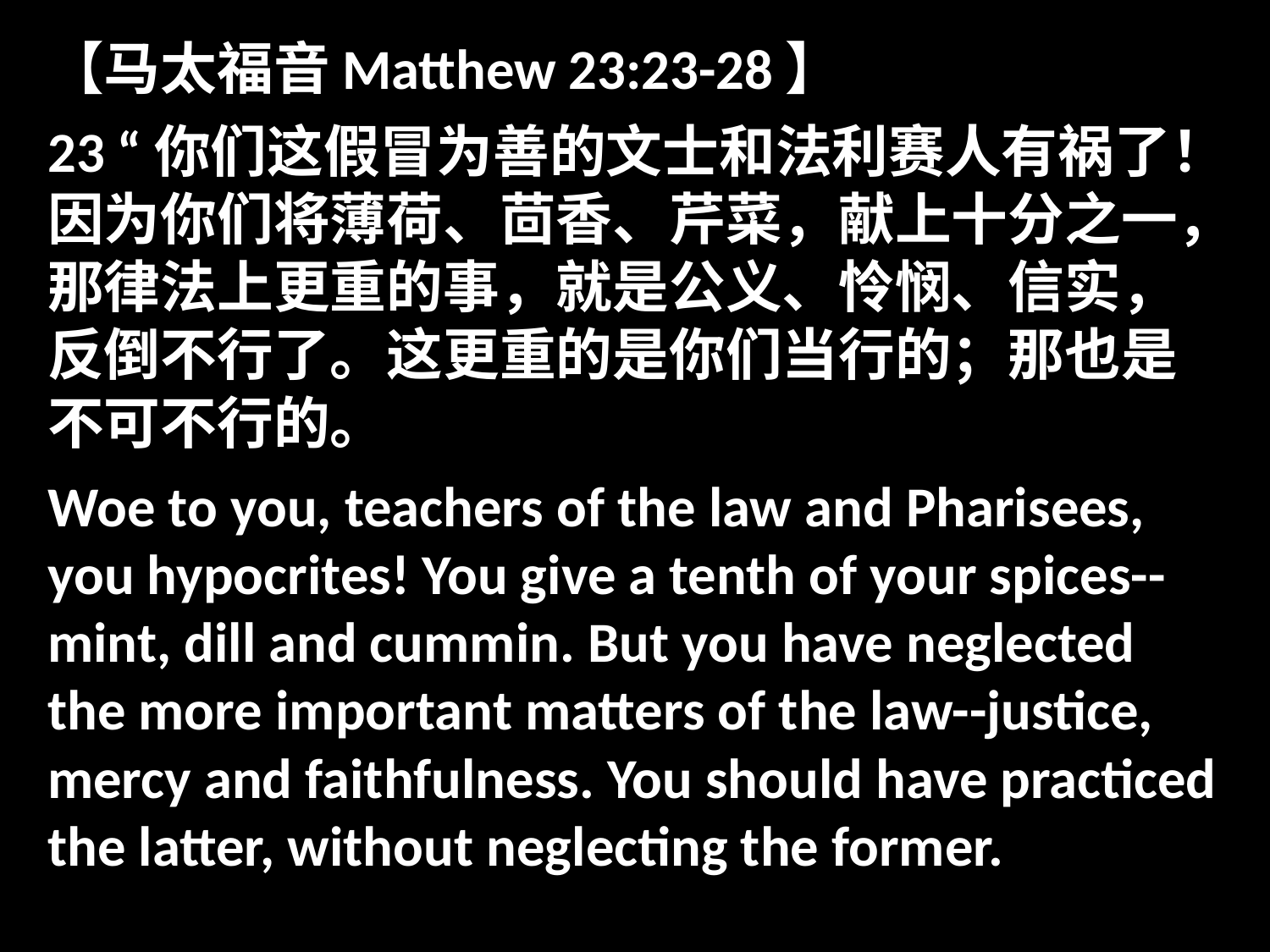

【马太福音Matthew 23:23-28】
23 “你们这假冒为善的文士和法利赛人有祸了！因为你们将薄荷、茴香、芹菜，献上十分之一，那律法上更重的事，就是公义、怜悯、信实，反倒不行了。这更重的是你们当行的；那也是不可不行的。
Woe to you, teachers of the law and Pharisees, you hypocrites! You give a tenth of your spices--mint, dill and cummin. But you have neglected the more important matters of the law--justice, mercy and faithfulness. You should have practiced the latter, without neglecting the former.